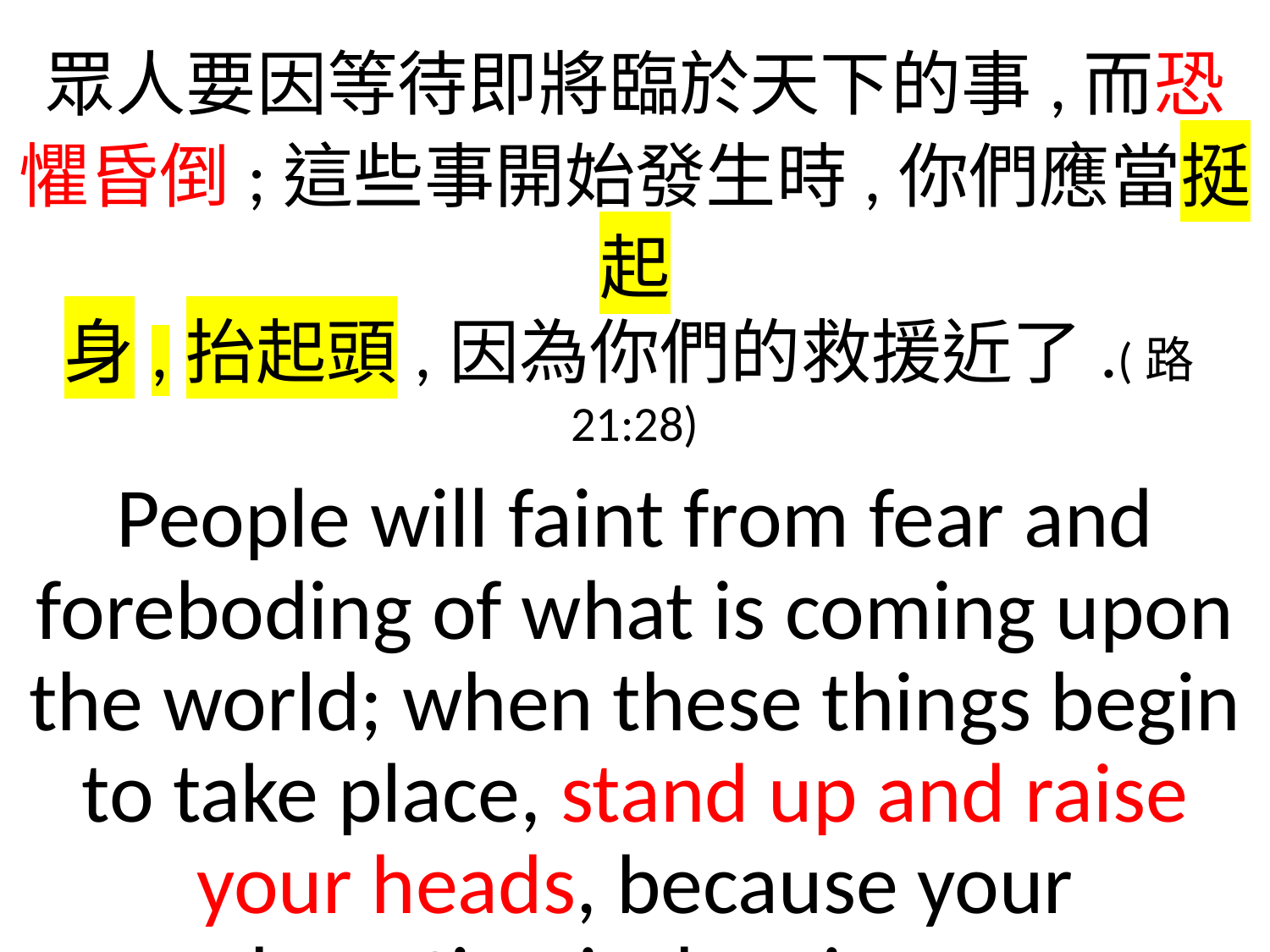

眾人要因等待即將臨於天下的事,而恐懼昏倒;這些事開始發生時,你們應當挺起
身,抬起頭,因為你們的救援近了.(路21:28)
People will faint from fear and foreboding of what is coming upon the world; when these things begin to take place, stand up and raise your heads, because your redemption is drawing near.